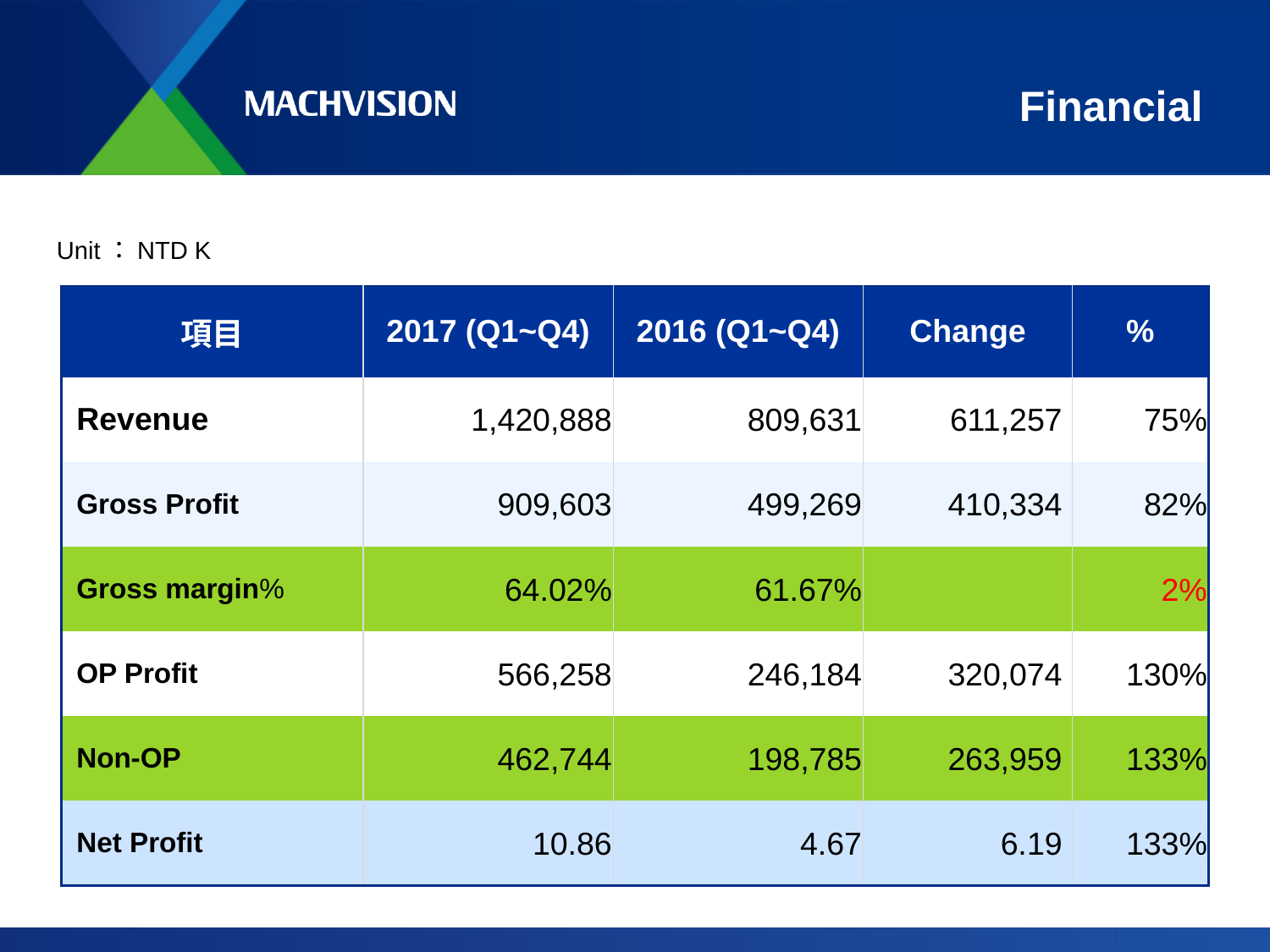

# Financial
Unit：NTD K
| 項目 | 2017 (Q1~Q4) | 2016 (Q1~Q4) | Change | % |
| --- | --- | --- | --- | --- |
| Revenue | 1,420,888 | 809,631 | 611,257 | 75% |
| Gross Profit | 909,603 | 499,269 | 410,334 | 82% |
| Gross margin% | 64.02% | 61.67% |  | 2% |
| OP Profit | 566,258 | 246,184 | 320,074 | 130% |
| Non-OP | 462,744 | 198,785 | 263,959 | 133% |
| Net Profit | 10.86 | 4.67 | 6.19 | 133% |